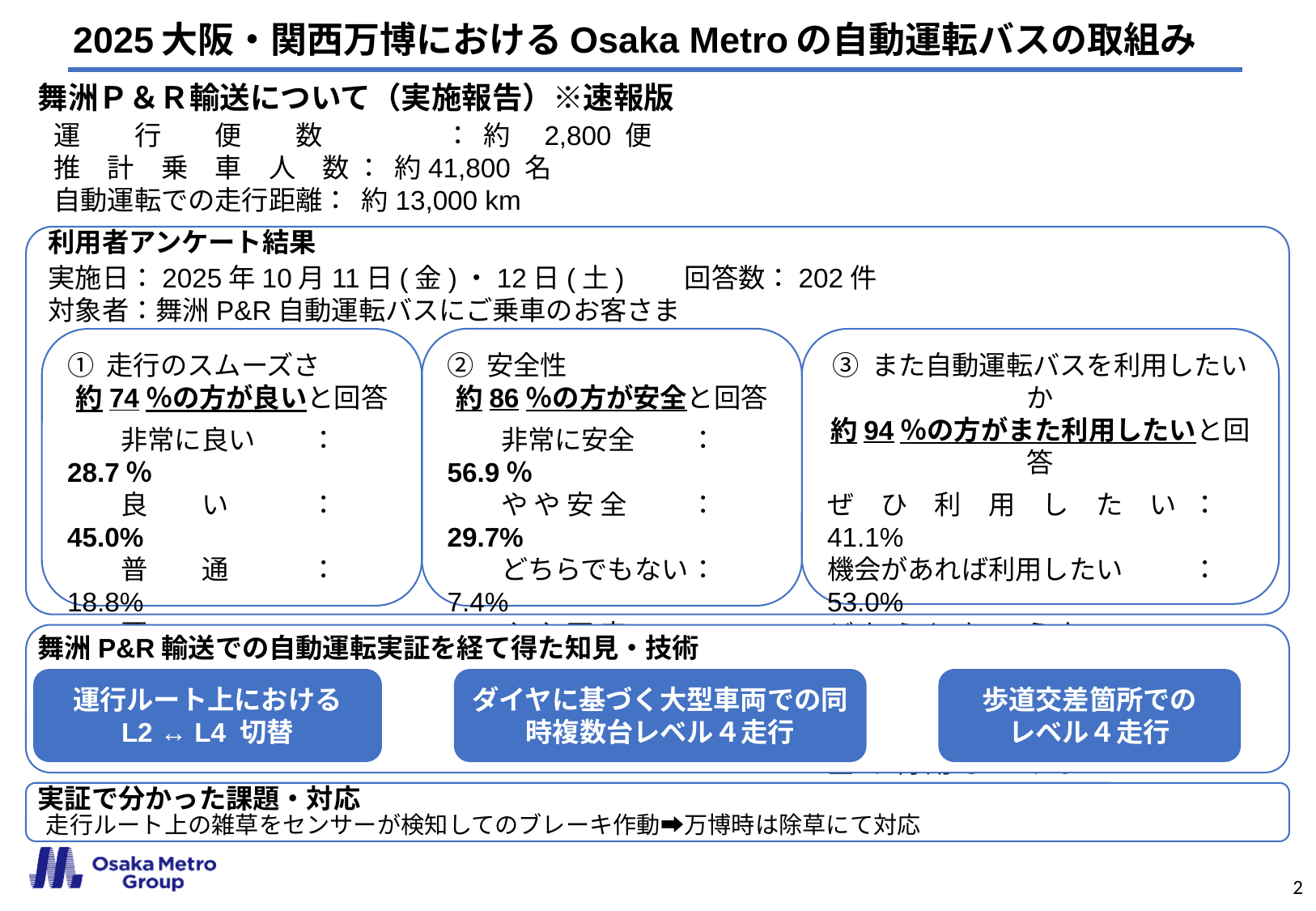

2025大阪・関西万博におけるOsaka Metroの自動運転バスの取組み
舞洲Ｐ＆Ｒ輸送について（実施報告）※速報版
運　　行　　便　　数	　：  約　2,800 便
推　計　乗　車　人　数 ：  約41,800 名
自動運転での走行距離：  約13,000 km
利用者アンケート結果

実施日：2025年10月11日(金)・12日(土)　　回答数：202件
対象者：舞洲P&R自動運転バスにご乗車のお客さま
② 安全性
約86％の方が安全と回答

　　非常に安全	：56.9％
　　や や 安 全	：29.7%
　　どちらでもない	：  7.4%
　　や や 不 安	：  5.4%
　　非常に不安	：　0.5%
① 走行のスムーズさ
約74％の方が良いと回答

　　非常に良い	：28.7％
　　良　　い　　	：45.0%
　　普　　通　　	：18.8%
　　悪　　い　　	：  6.9%
　　非常に悪い	：  0.5%
③ また自動運転バスを利用したいか
約94％の方がまた利用したいと回答

ぜ　ひ　利　用　し　た　い	：41.1%
機会があれば利用したい	：53.0%
ど ち ら と も い え な い	：  4.6%
あ ま り 利 用 し た く な い	：  1.0%
全 く 利 用 し たく な い	：  0.5%

舞洲P&R輸送での自動運転実証を経て得た知見・技術
運行ルート上における
L2 ↔ L4 切替
ダイヤに基づく大型車両での同時複数台レベル４走行
歩道交差箇所での
レベル４走行
実証で分かった課題・対応

走行ルート上の雑草をセンサーが検知してのブレーキ作動➡万博時は除草にて対応
2